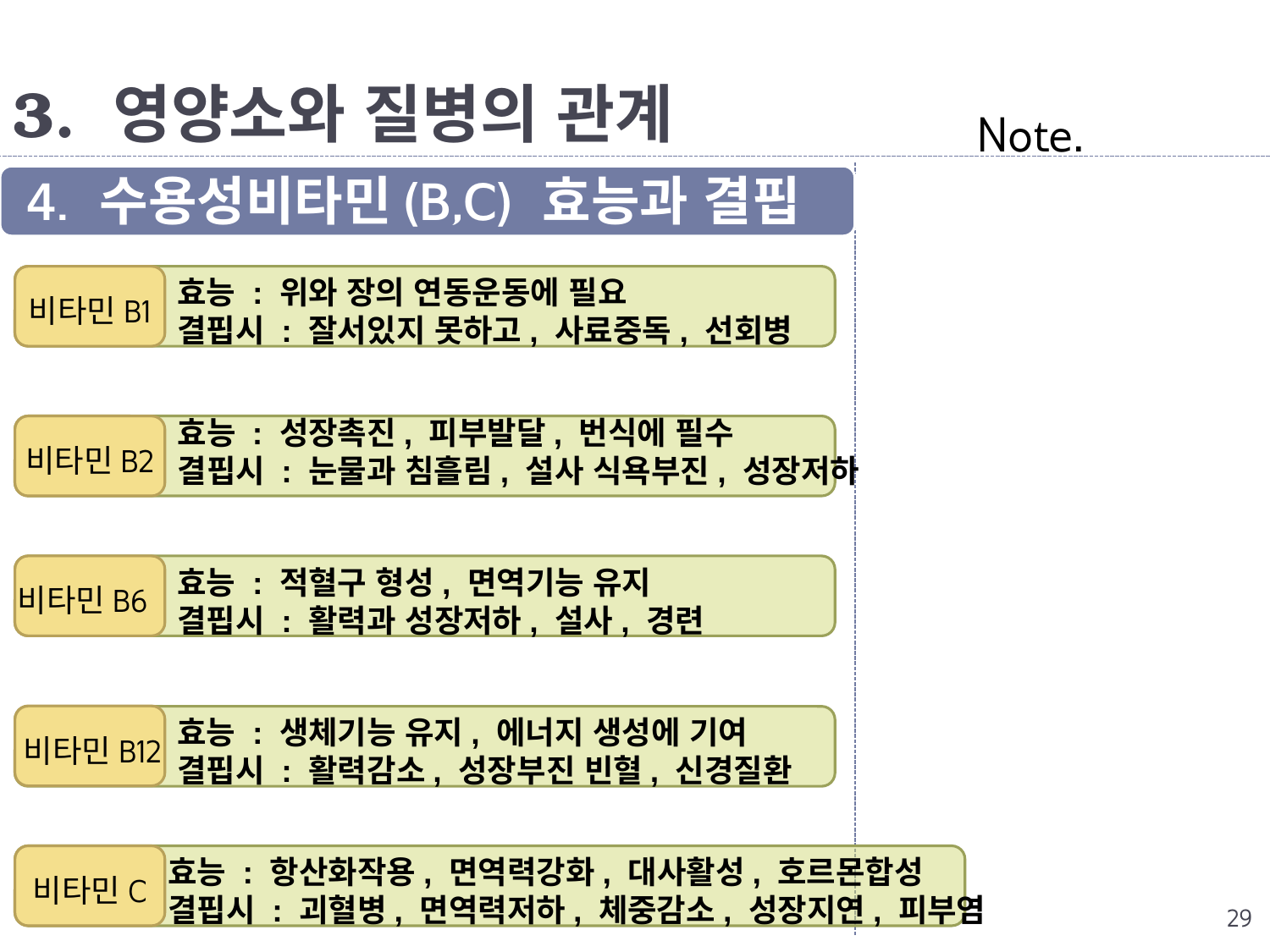

# 3. 영양소와 질병의 관계
Note.

4. 수용성비타민(B,C) 효능과 결핍

효능 : 위와 장의 연동운동에 필요
결핍시 : 잘서있지 못하고, 사료중독, 선회병
비타민B1
효능 : 성장촉진, 피부발달, 번식에 필수
결핍시 : 눈물과 침흘림, 설사 식욕부진, 성장저하

비타민B2

효능 : 적혈구 형성, 면역기능 유지
결핍시 : 활력과 성장저하, 설사, 경련
비타민B6

효능 : 생체기능 유지, 에너지 생성에 기여
결핍시 : 활력감소, 성장부진 빈혈, 신경질환
비타민B12

비타민C
효능 : 항산화작용, 면역력강화, 대사활성, 호르몬합성
결핍시 : 괴혈병, 면역력저하, 체중감소, 성장지연, 피부염
29